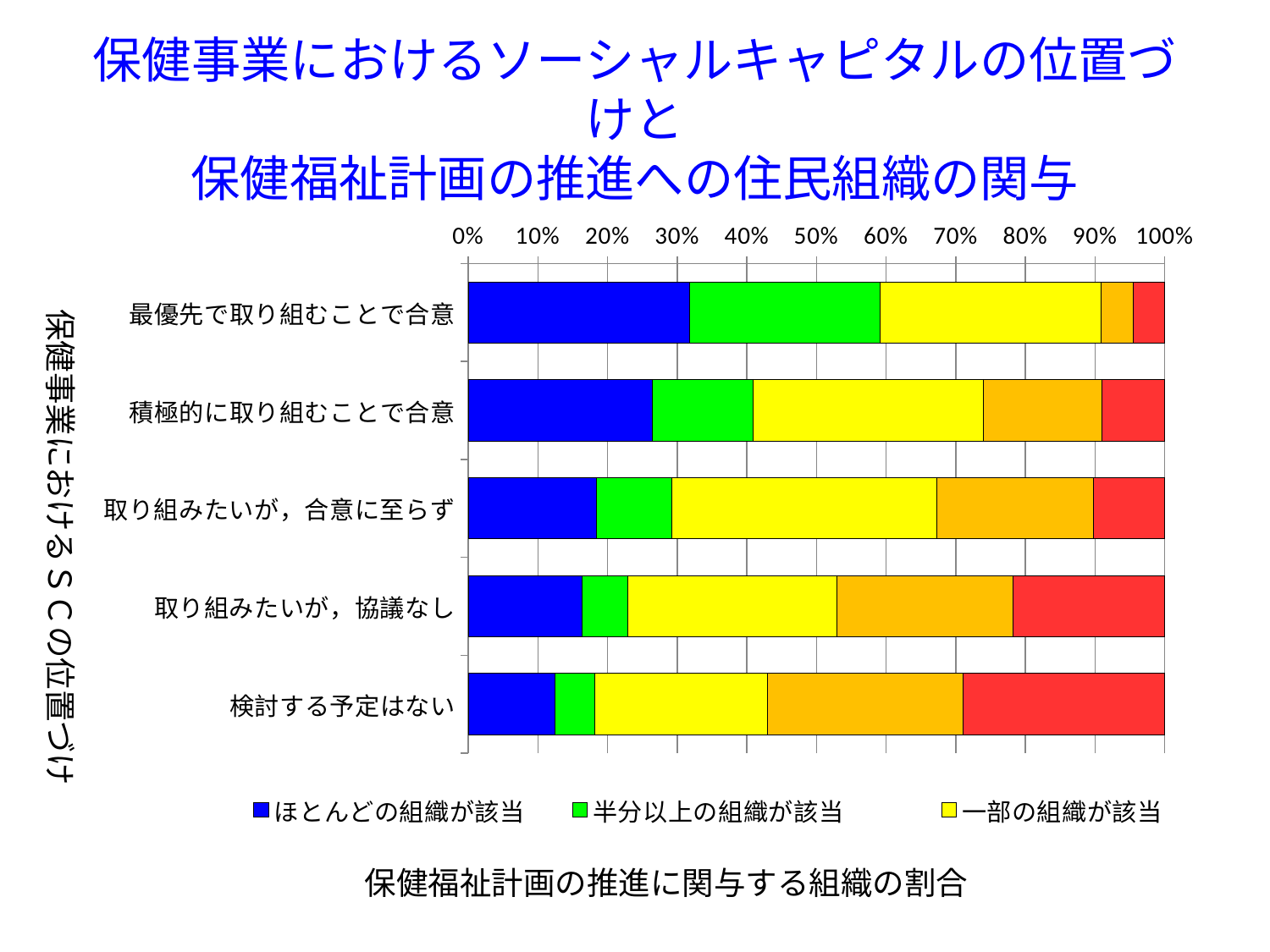

# 保健事業におけるソーシャルキャピタルの位置づけと 保健福祉計画の推進への住民組織の関与

### Chart

| Category | ほとんどの組織が該当 | 半分以上の組織が該当 | 一部の組織が該当 | ごく一部の組織が該当 | いずれの組織も該当しない |
|---|---|---|---|---|---|
| 最優先で取り組むことで合意 | 7.0 | 6.0 | 7.0 | 1.0 | 1.0 |
| 積極的に取り組むことで合意 | 68.0 | 37.0 | 85.0 | 44.0 | 23.0 |
| 取り組みたいが，合意に至らず | 27.0 | 16.0 | 56.0 | 33.0 | 15.0 |
| 取り組みたいが，協議なし | 55.0 | 22.0 | 101.0 | 85.0 | 73.0 |
| 検討する予定はない | 15.0 | 7.0 | 30.0 | 34.0 | 35.0 |
保健事業におけるＳＣの位置づけ
保健福祉計画の推進に関与する組織の割合